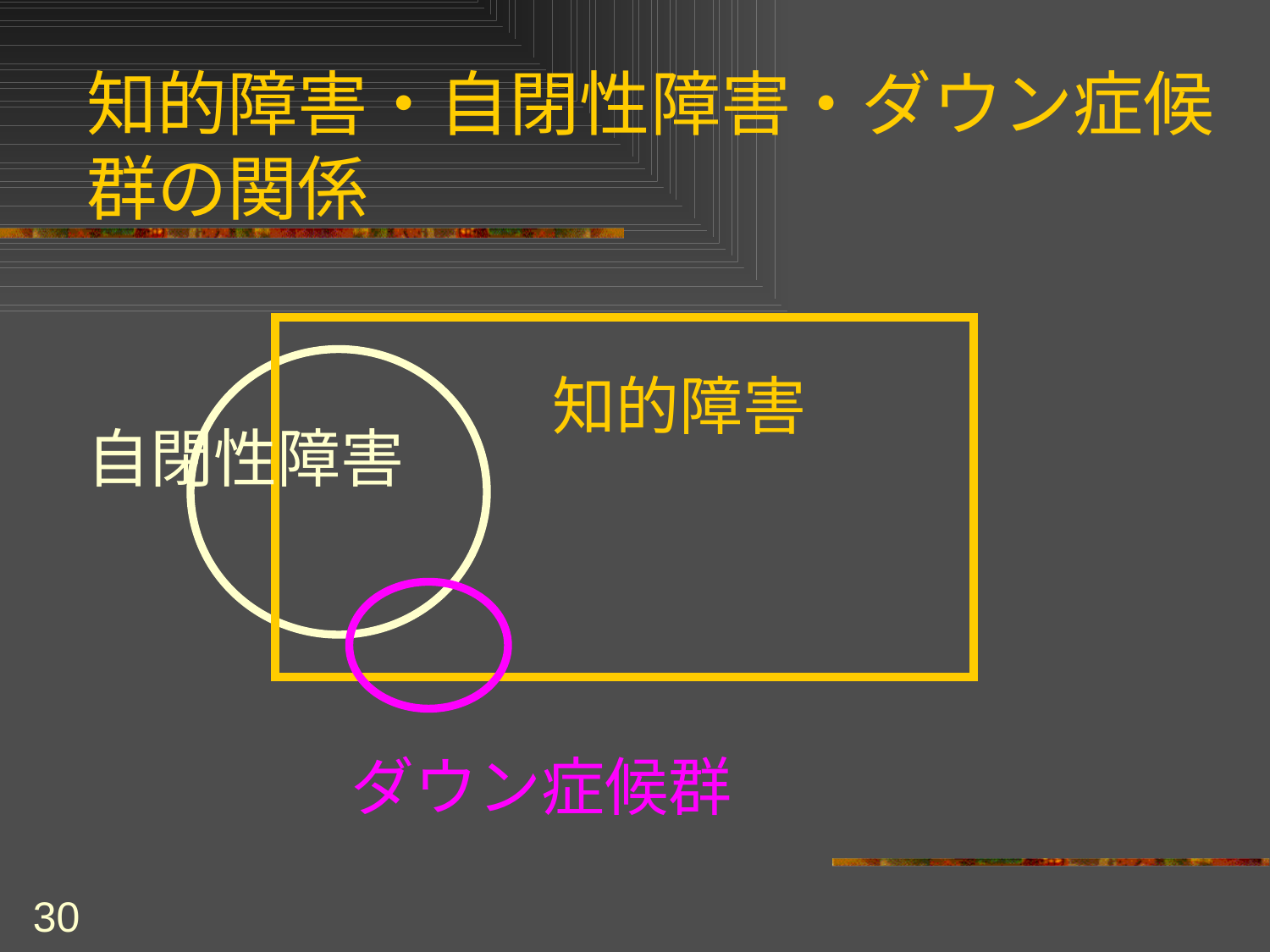

知的障害・自閉性障害・ダウン症候群の関係

知的障害
自閉性障害

ダウン症候群
30